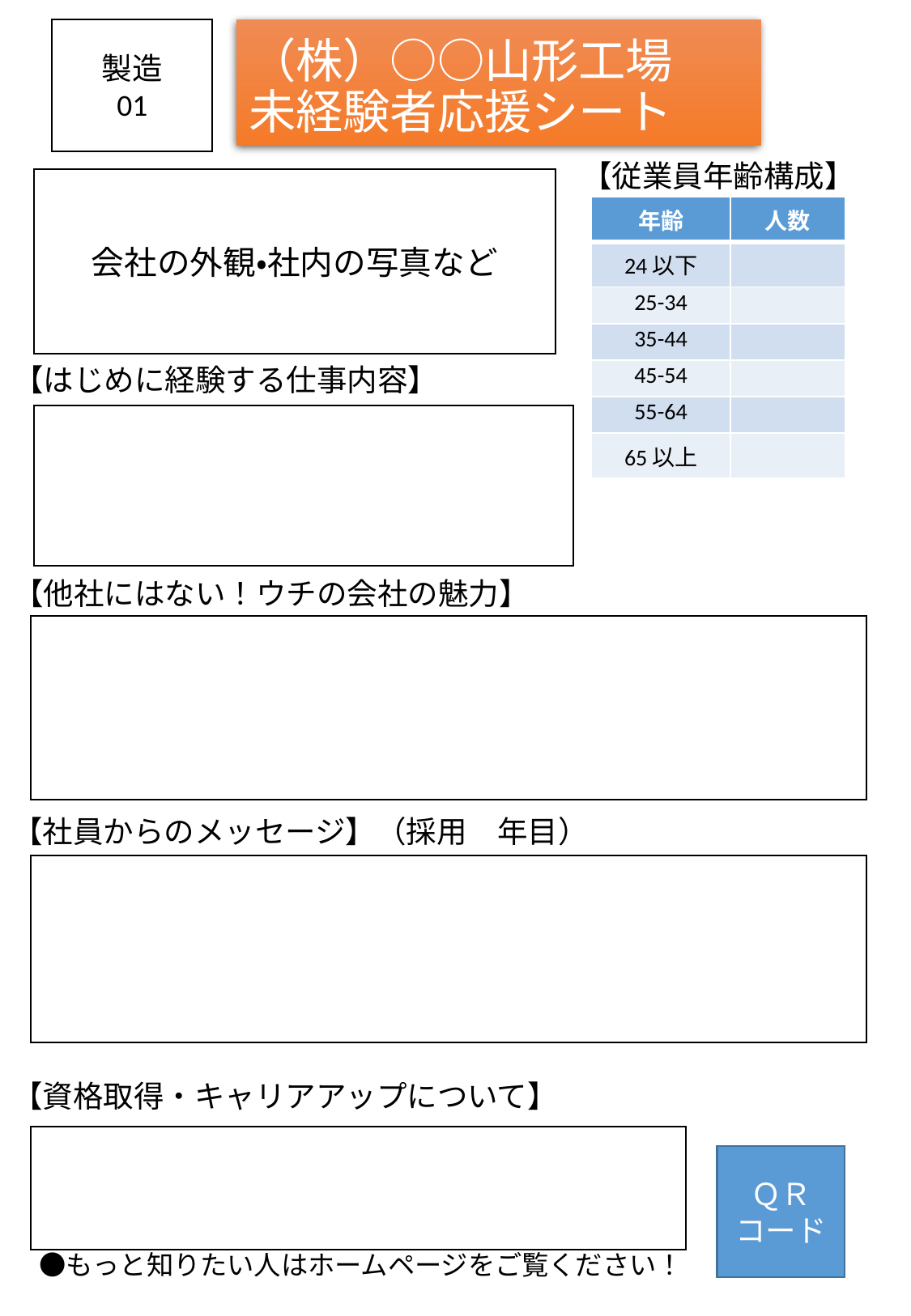

製造
01
# （株）○○山形工場　 未経験者応援シート
【従業員年齢構成】
会社の外観・社内の写真など
| 年齢 | 人数 |
| --- | --- |
| 24以下 |  |
| 25-34 |  |
| 35-44 |  |
| 45-54 |  |
| 55-64 |  |
| 65以上 |  |
【はじめに経験する仕事内容】

【他社にはない！ウチの会社の魅力】

【社員からのメッセージ】（採用　年目）

【資格取得・キャリアアップについて】

ＱＲ
コード
　●もっと知りたい人はホームページをご覧ください！